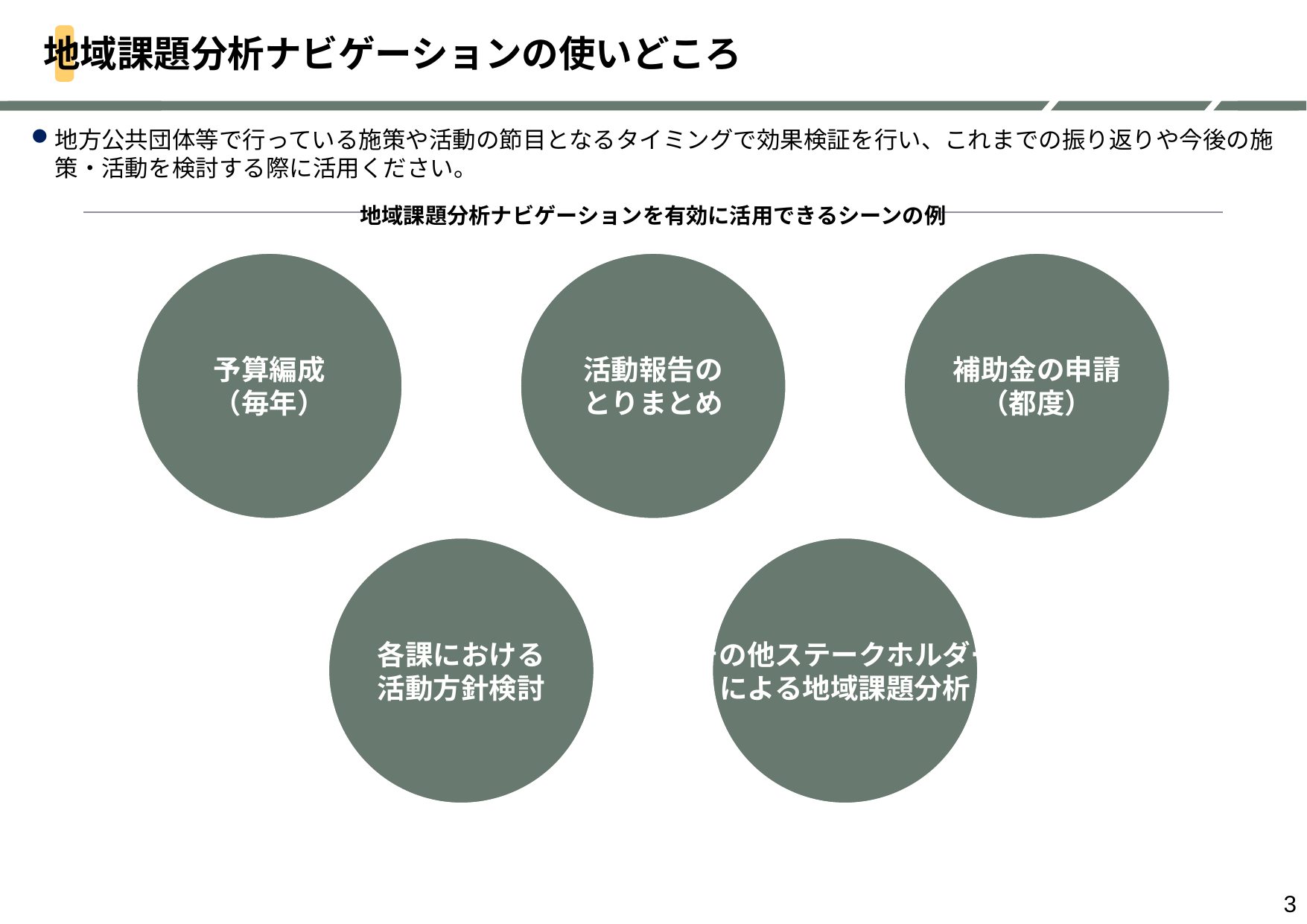

地域課題分析ナビゲーションの使いどころ
地方公共団体等で行っている施策や活動の節目となるタイミングで効果検証を行い、これまでの振り返りや今後の施策・活動を検討する際に活用ください。
地域課題分析ナビゲーションを有効に活用できるシーンの例
予算編成
（毎年）
活動報告の
とりまとめ
補助金の申請
（都度）
各課における
活動方針検討
その他ステークホルダー
による地域課題分析
3